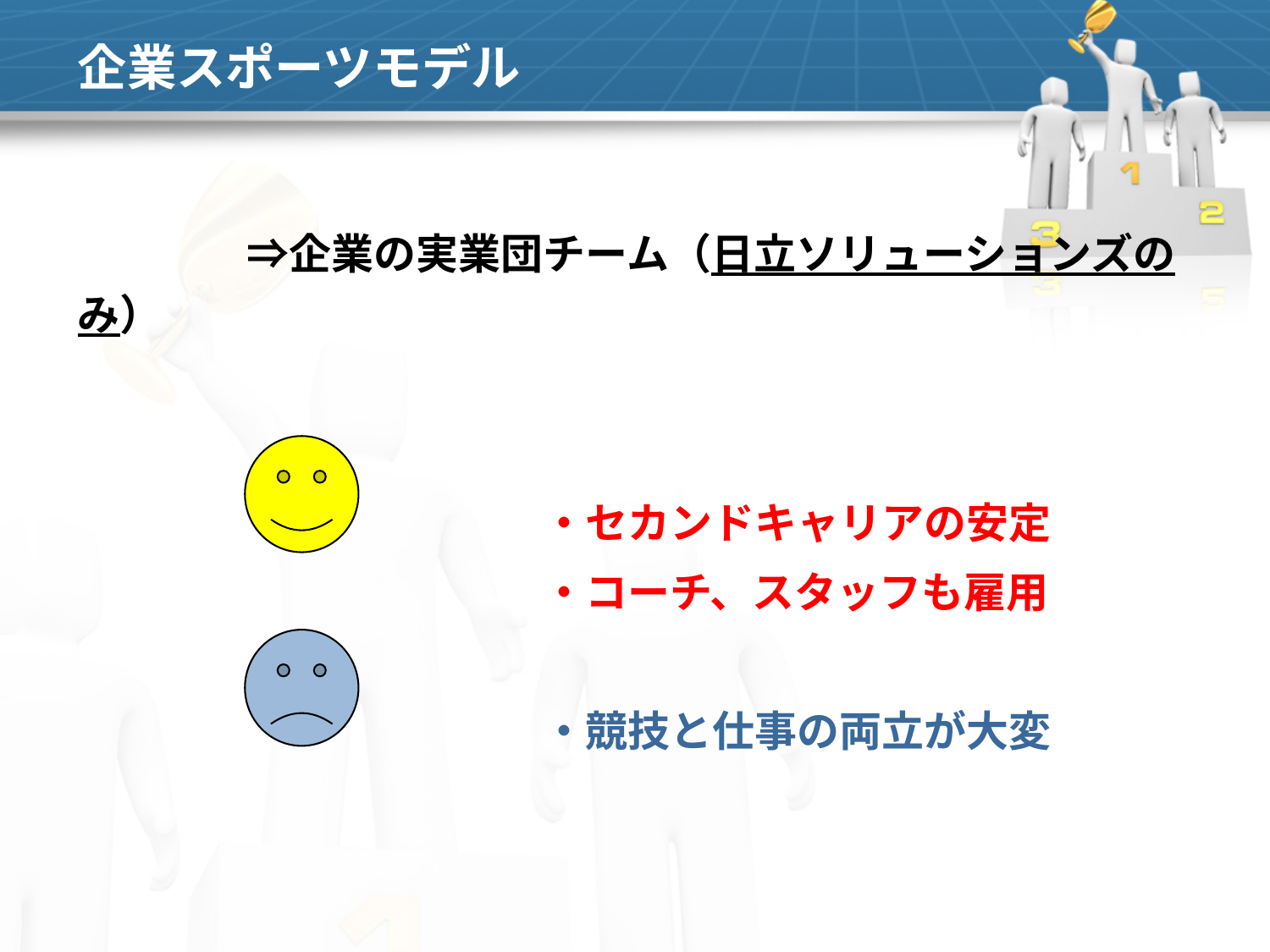

# 企業スポーツモデル
　　　　⇒企業の実業団チーム（日立ソリューションズのみ）

　　　　　　　　　　　・セカンドキャリアの安定
　　　　　　　　　　　・コーチ、スタッフも雇用

　　　　　　　　　　　・競技と仕事の両立が大変